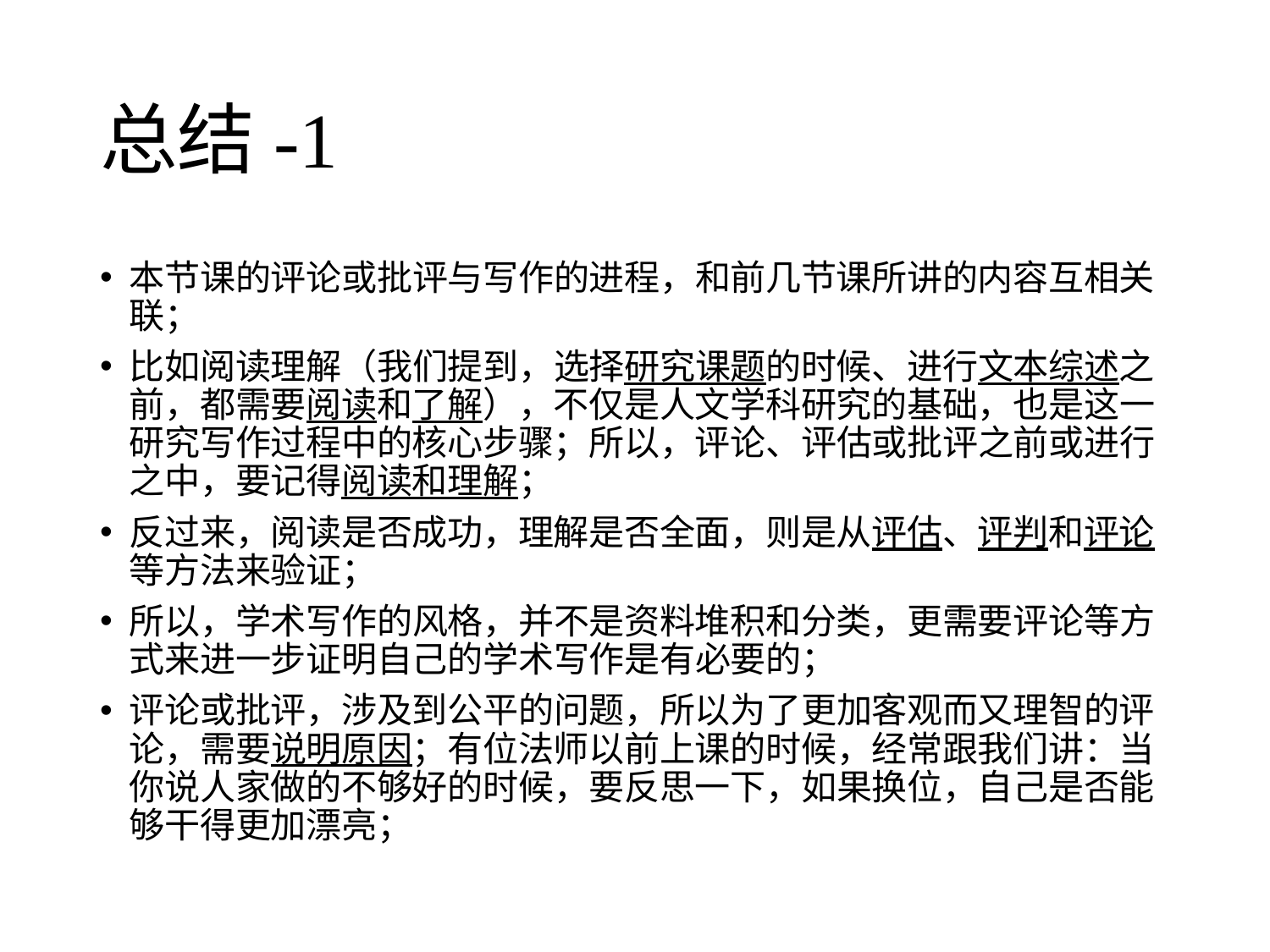

# 总结-1
本节课的评论或批评与写作的进程，和前几节课所讲的内容互相关联；
比如阅读理解（我们提到，选择研究课题的时候、进行文本综述之前，都需要阅读和了解），不仅是人文学科研究的基础，也是这一研究写作过程中的核心步骤；所以，评论、评估或批评之前或进行之中，要记得阅读和理解；
反过来，阅读是否成功，理解是否全面，则是从评估、评判和评论等方法来验证；
所以，学术写作的风格，并不是资料堆积和分类，更需要评论等方式来进一步证明自己的学术写作是有必要的；
评论或批评，涉及到公平的问题，所以为了更加客观而又理智的评论，需要说明原因；有位法师以前上课的时候，经常跟我们讲：当你说人家做的不够好的时候，要反思一下，如果换位，自己是否能够干得更加漂亮；